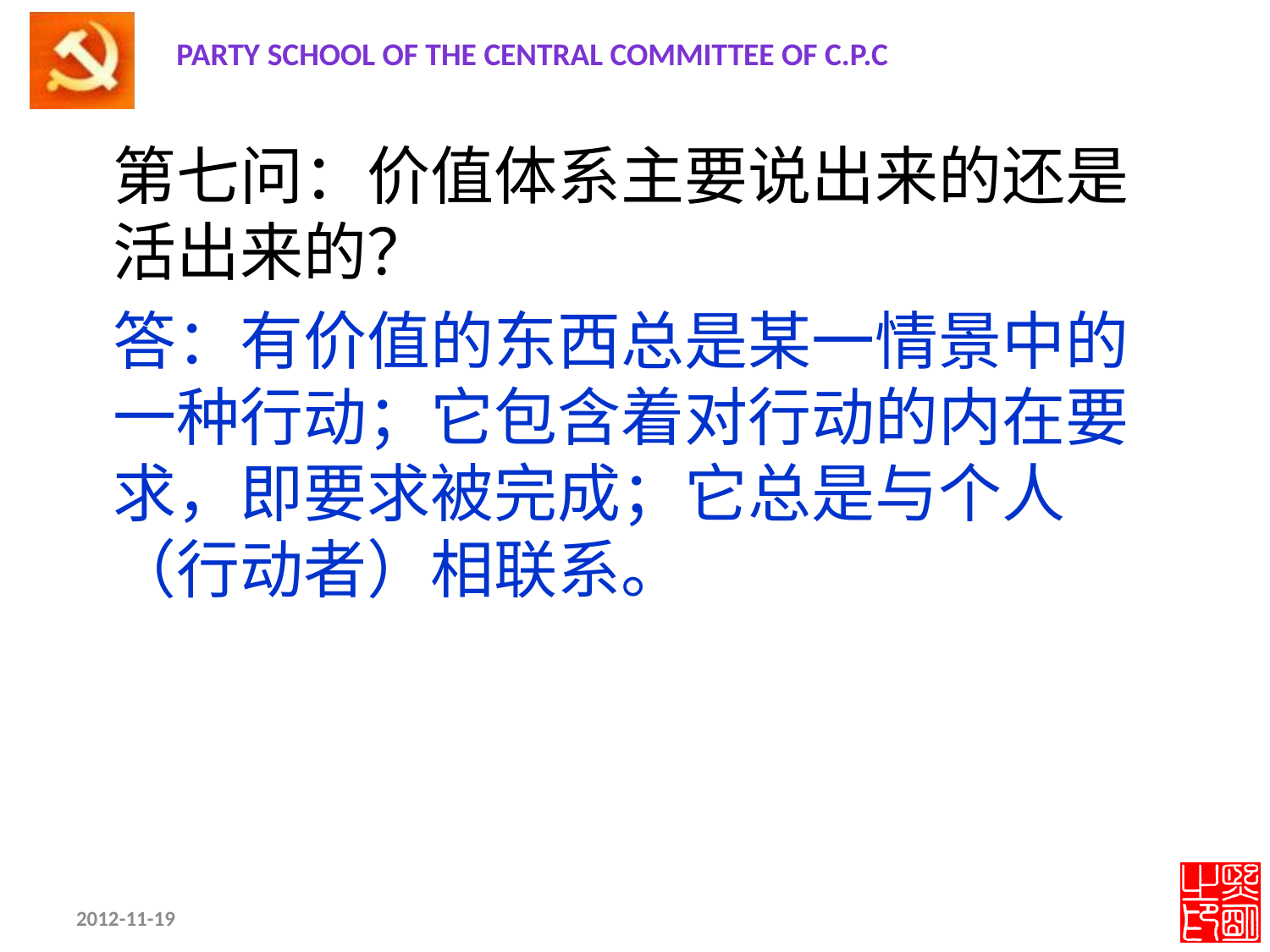

第七问：价值体系主要说出来的还是活出来的？
答：有价值的东西总是某一情景中的一种行动；它包含着对行动的内在要求，即要求被完成；它总是与个人（行动者）相联系。
#
2012-11-19